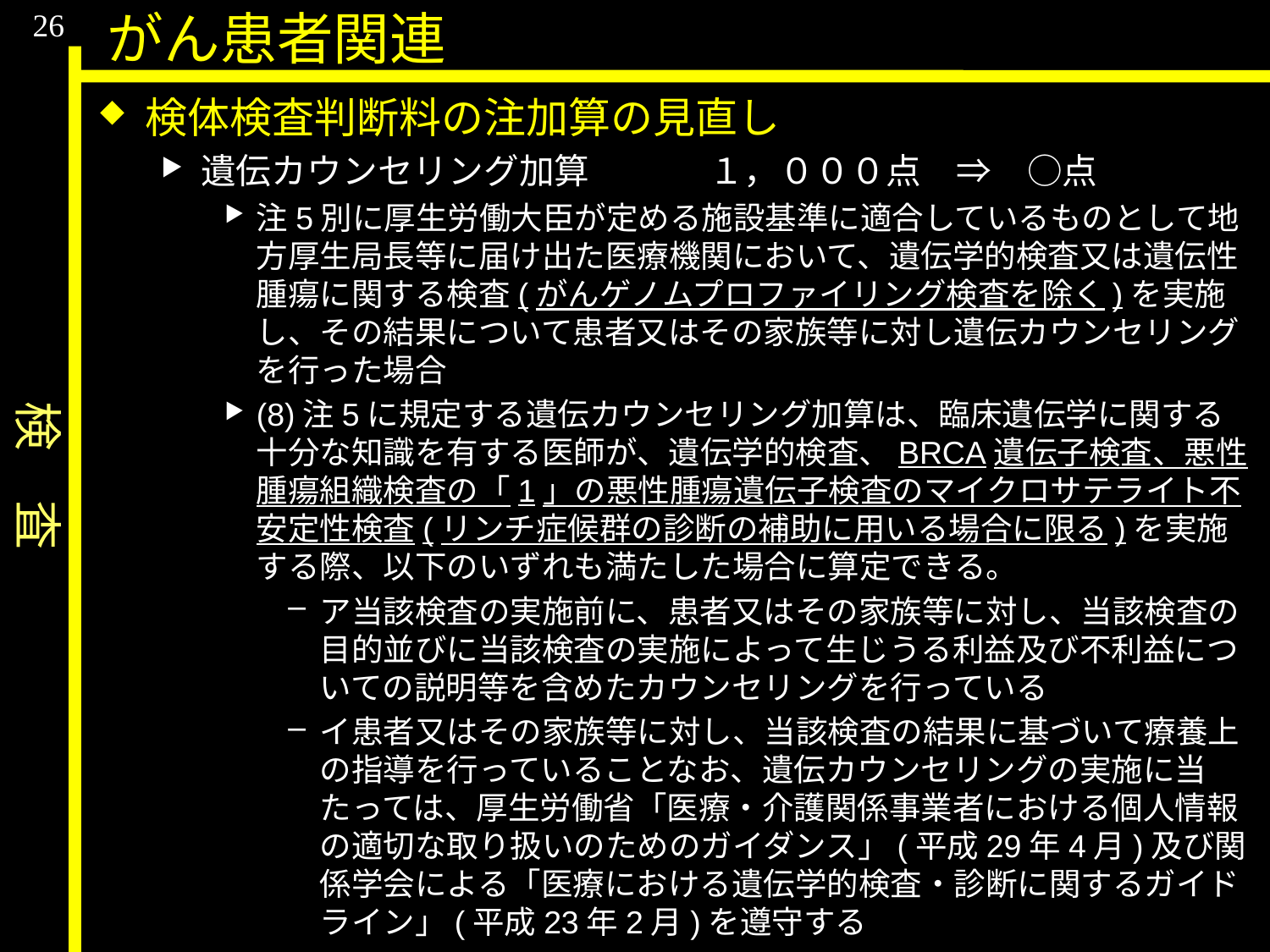

検　査
26
がん患者関連

検体検査判断料の注加算の見直し
遺伝カウンセリング加算	１，０００点　⇒　○点
注5別に厚生労働大臣が定める施設基準に適合しているものとして地方厚生局長等に届け出た医療機関において、遺伝学的検査又は遺伝性腫瘍に関する検査(がんゲノムプロファイリング検査を除く)を実施し、その結果について患者又はその家族等に対し遺伝カウンセリングを行った場合
(8)注5に規定する遺伝カウンセリング加算は、臨床遺伝学に関する十分な知識を有する医師が、遺伝学的検査、BRCA遺伝子検査、悪性腫瘍組織検査の「1」の悪性腫瘍遺伝子検査のマイクロサテライト不安定性検査(リンチ症候群の診断の補助に用いる場合に限る)を実施する際、以下のいずれも満たした場合に算定できる。
ア当該検査の実施前に、患者又はその家族等に対し、当該検査の目的並びに当該検査の実施によって生じうる利益及び不利益についての説明等を含めたカウンセリングを行っている
イ患者又はその家族等に対し、当該検査の結果に基づいて療養上の指導を行っていることなお、遺伝カウンセリングの実施に当たっては、厚生労働省「医療・介護関係事業者における個人情報の適切な取り扱いのためのガイダンス」(平成29年4月)及び関係学会による「医療における遺伝学的検査・診断に関するガイドライン」(平成23年2月)を遵守する